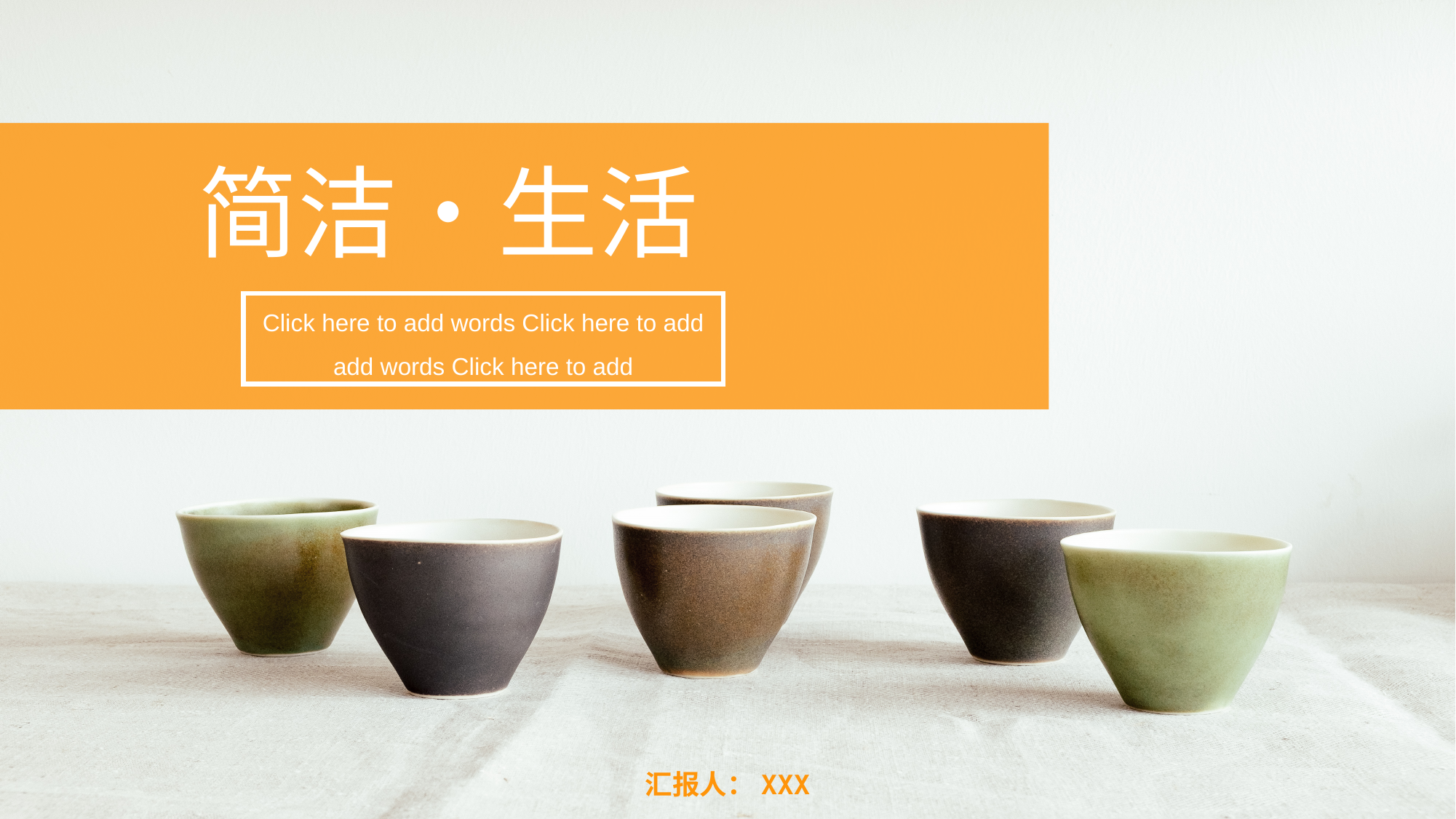

简洁•生活
Click here to add words Click here to add add words Click here to add

汇报人：XXX